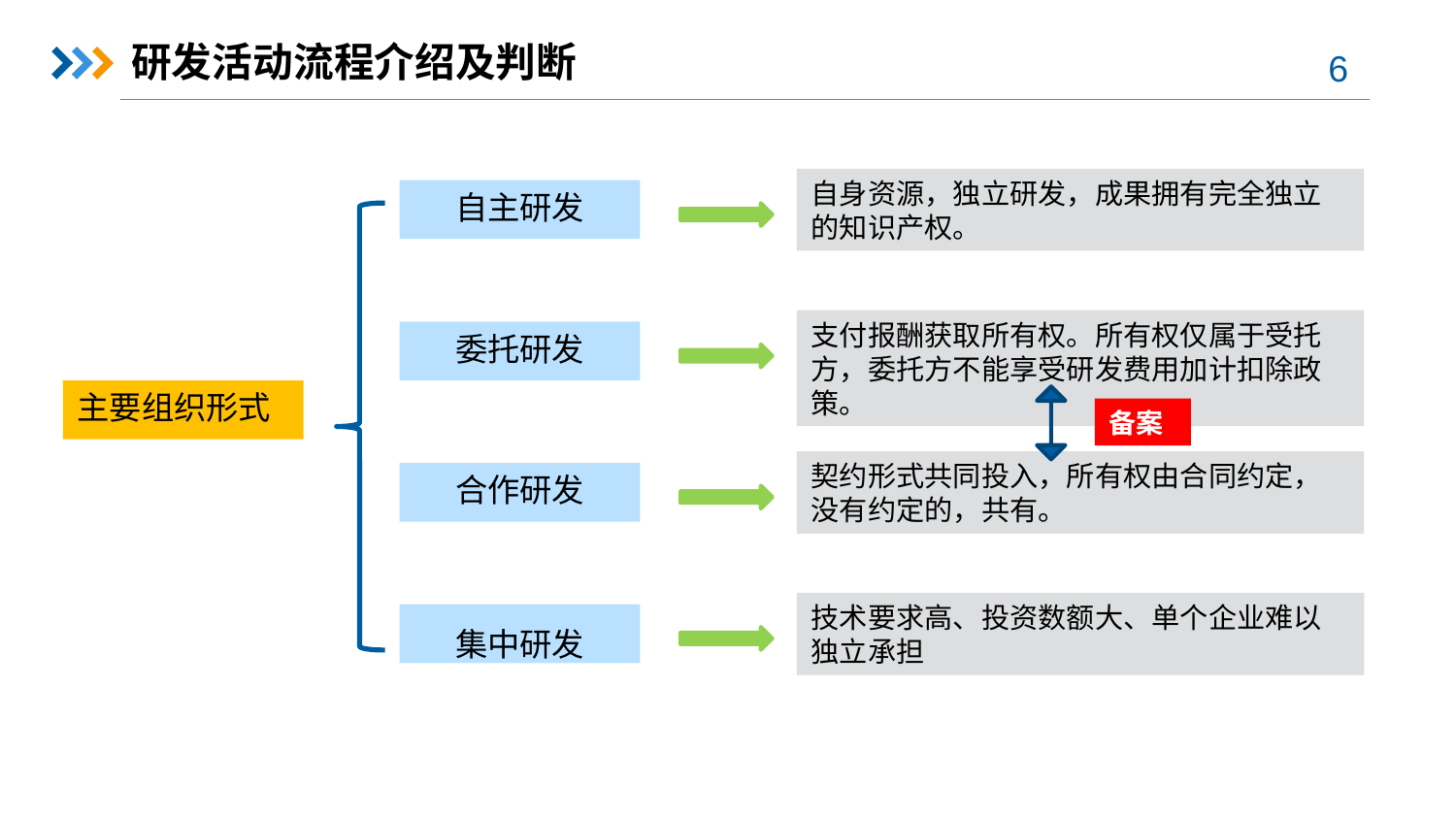

研发活动流程介绍及判断
自身资源，独立研发，成果拥有完全独立的知识产权。
自主研发

委托研发

主要组织形式
合作研发

集中研发

支付报酬获取所有权。所有权仅属于受托方，委托方不能享受研发费用加计扣除政策。

备案
契约形式共同投入，所有权由合同约定，没有约定的，共有。
技术要求高、投资数额大、单个企业难以独立承担